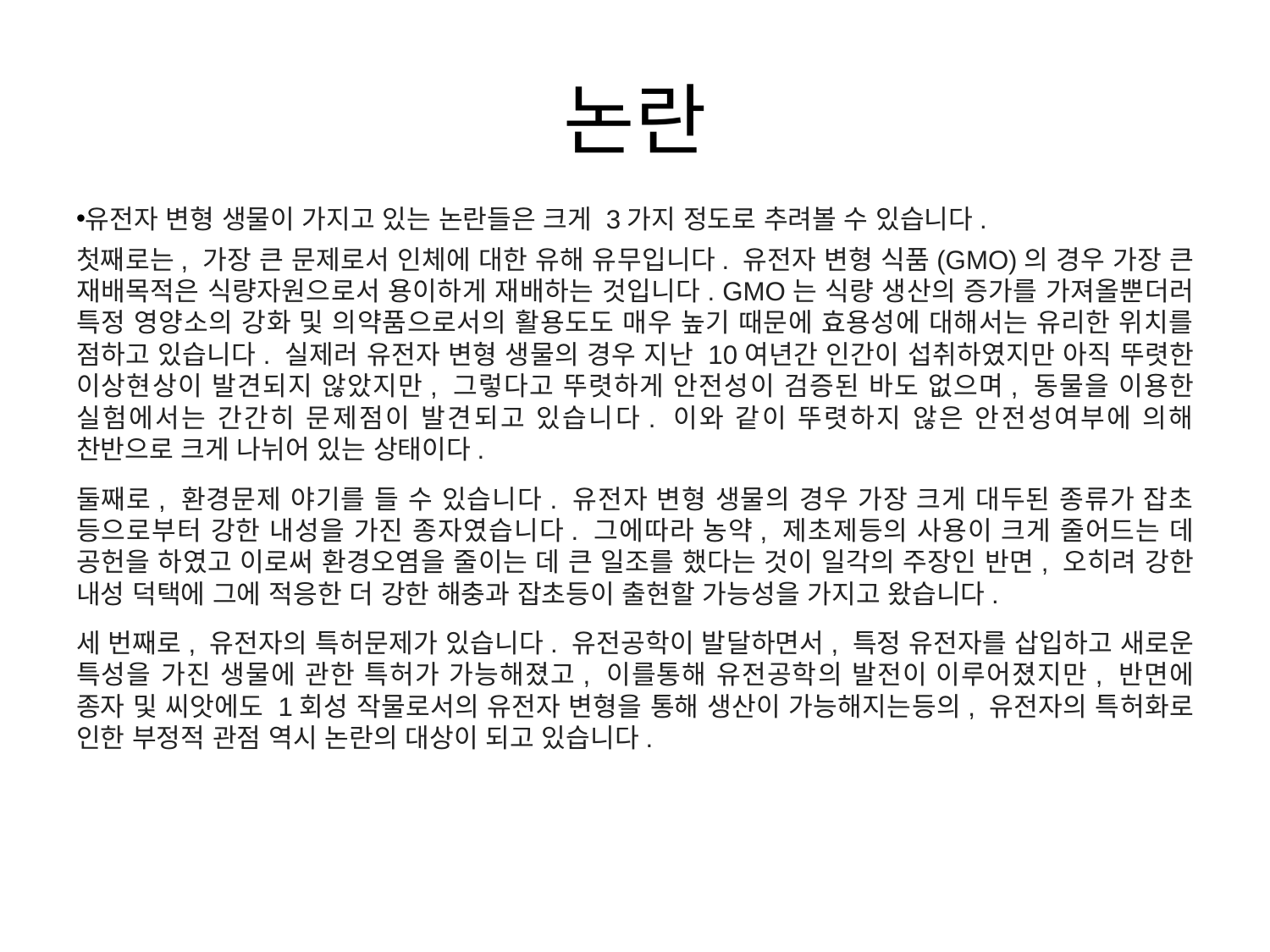

# 논란
유전자 변형 생물이 가지고 있는 논란들은 크게 3가지 정도로 추려볼 수 있습니다.
첫째로는, 가장 큰 문제로서 인체에 대한 유해 유무입니다. 유전자 변형 식품(GMO)의 경우 가장 큰 재배목적은 식량자원으로서 용이하게 재배하는 것입니다. GMO는 식량 생산의 증가를 가져올뿐더러 특정 영양소의 강화 및 의약품으로서의 활용도도 매우 높기 때문에 효용성에 대해서는 유리한 위치를 점하고 있습니다. 실제러 유전자 변형 생물의 경우 지난 10여년간 인간이 섭취하였지만 아직 뚜렷한 이상현상이 발견되지 않았지만, 그렇다고 뚜렷하게 안전성이 검증된 바도 없으며, 동물을 이용한 실험에서는 간간히 문제점이 발견되고 있습니다. 이와 같이 뚜렷하지 않은 안전성여부에 의해 찬반으로 크게 나뉘어 있는 상태이다.
둘째로, 환경문제 야기를 들 수 있습니다. 유전자 변형 생물의 경우 가장 크게 대두된 종류가 잡초 등으로부터 강한 내성을 가진 종자였습니다. 그에따라 농약, 제초제등의 사용이 크게 줄어드는 데 공헌을 하였고 이로써 환경오염을 줄이는 데 큰 일조를 했다는 것이 일각의 주장인 반면, 오히려 강한 내성 덕택에 그에 적응한 더 강한 해충과 잡초등이 출현할 가능성을 가지고 왔습니다.
세 번째로, 유전자의 특허문제가 있습니다. 유전공학이 발달하면서, 특정 유전자를 삽입하고 새로운 특성을 가진 생물에 관한 특허가 가능해졌고, 이를통해 유전공학의 발전이 이루어졌지만, 반면에 종자 및 씨앗에도 1회성 작물로서의 유전자 변형을 통해 생산이 가능해지는등의, 유전자의 특허화로 인한 부정적 관점 역시 논란의 대상이 되고 있습니다.